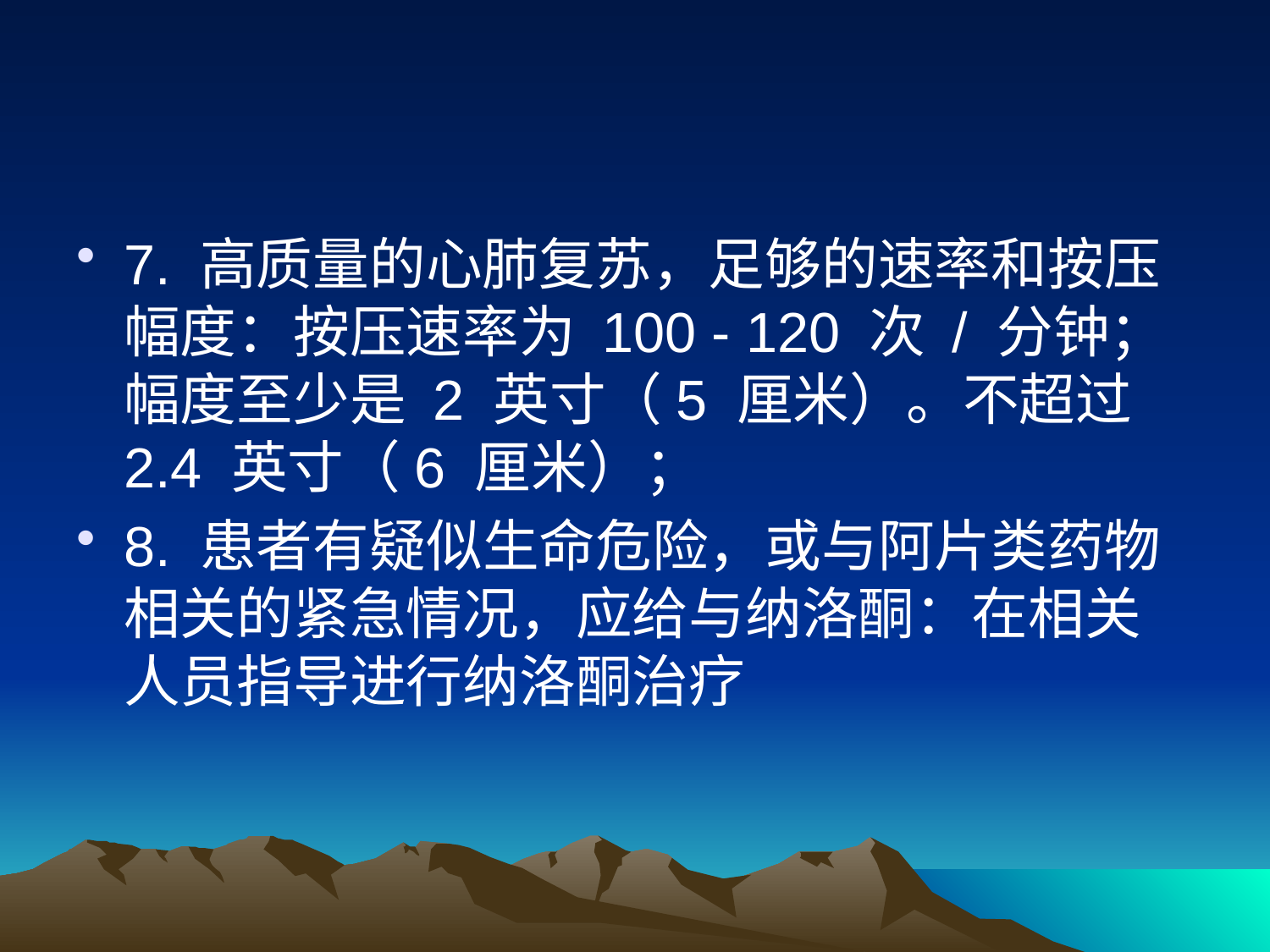

#
7. 高质量的心肺复苏，足够的速率和按压幅度：按压速率为 100 - 120 次 / 分钟；幅度至少是 2 英寸（5 厘米）。不超过 2.4 英寸（6 厘米）；
8. 患者有疑似生命危险，或与阿片类药物相关的紧急情况，应给与纳洛酮：在相关人员指导进行纳洛酮治疗